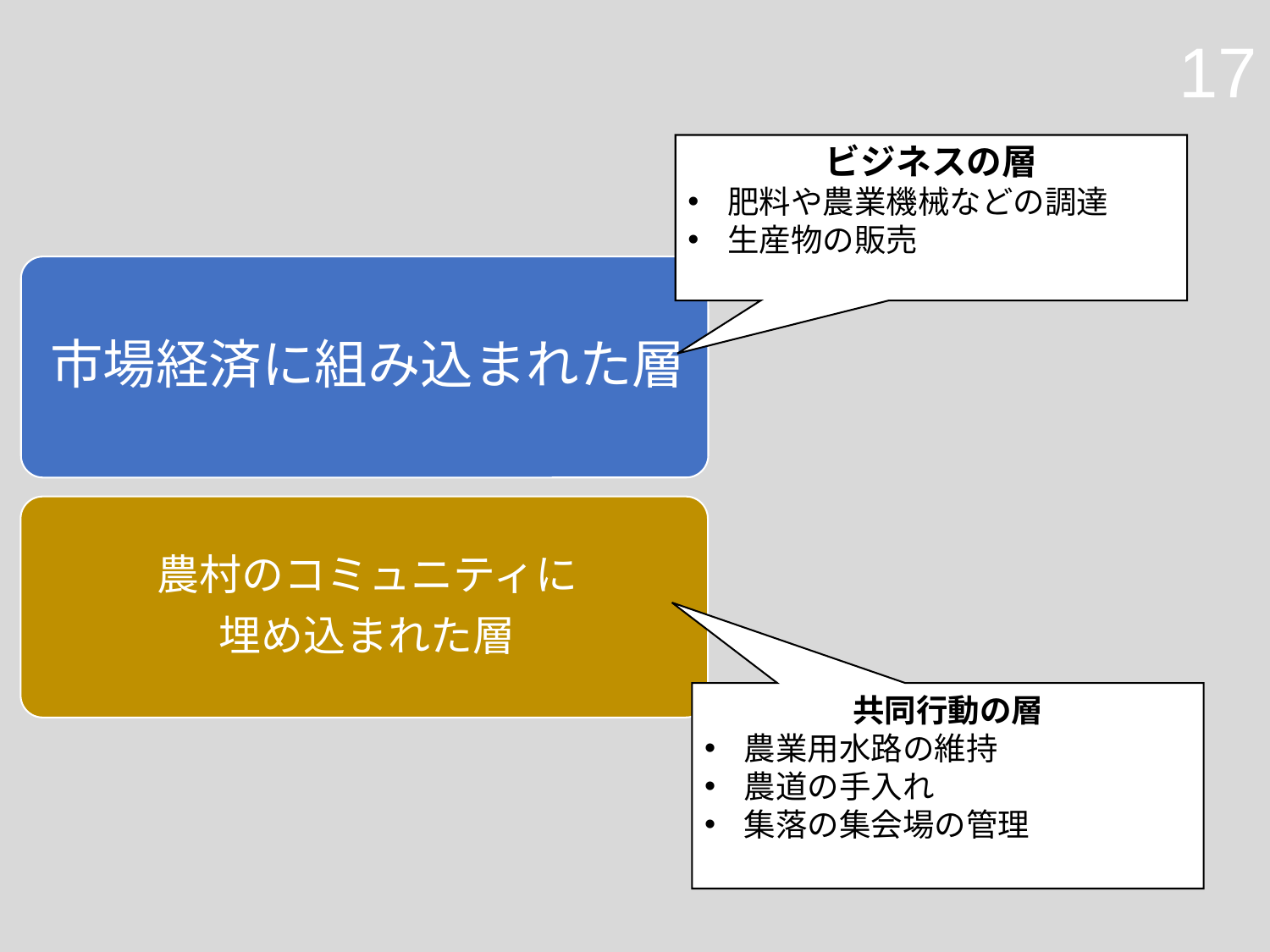

17
ビジネスの層
肥料や農業機械などの調達
生産物の販売

市場経済に組み込まれた層
農村のコミュニティに
埋め込まれた層
共同行動の層
農業用水路の維持
農道の手入れ
集落の集会場の管理